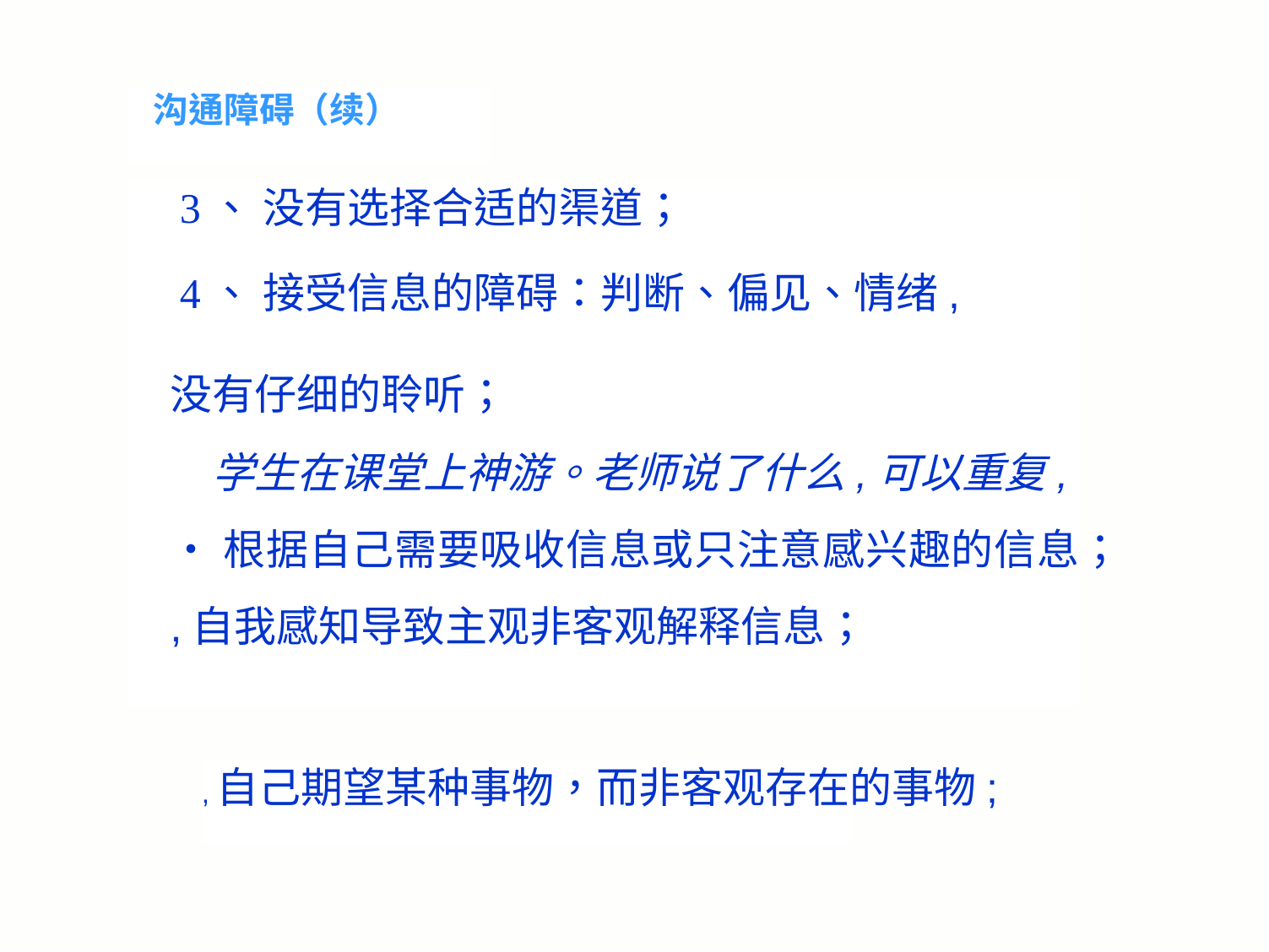

沟通障碍（续）
3、 没有选择合适的渠道；
4、 接受信息的障碍：判断、偏见、情绪,
没有仔细的聆听；
学生在课堂上神游。老师说了什么,可以重复,
•根据自己需要吸收信息或只注意感兴趣的信息；
,自我感知导致主观非客观解释信息；
,自己期望某种事物，而非客观存在的事物;